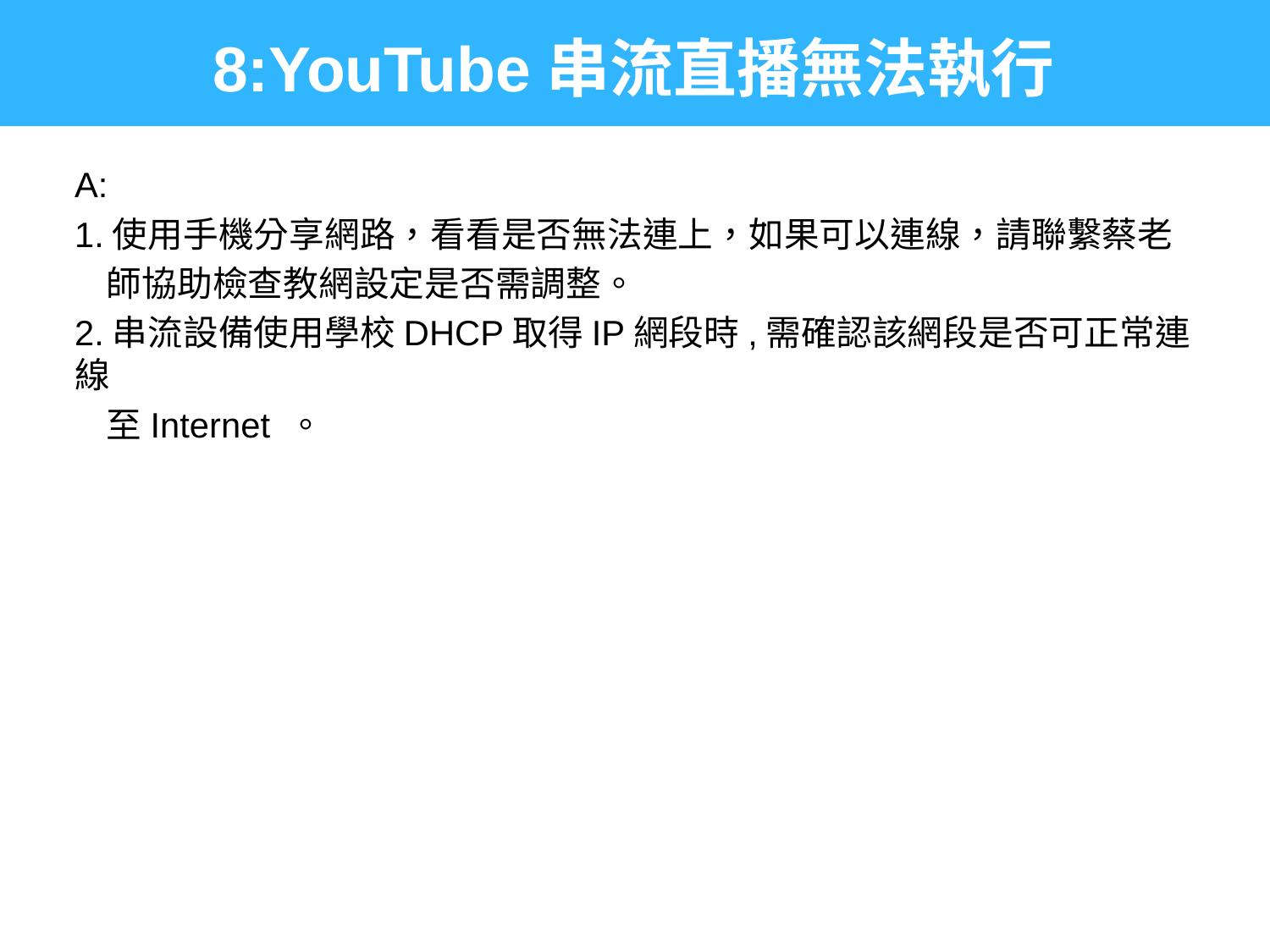

8:YouTube串流直播無法執行
A:
1.使用手機分享網路，看看是否無法連上，如果可以連線，請聯繫蔡老
   師協助檢查教網設定是否需調整。
2.串流設備使用學校DHCP取得IP網段時,需確認該網段是否可正常連線
   至Internet 。